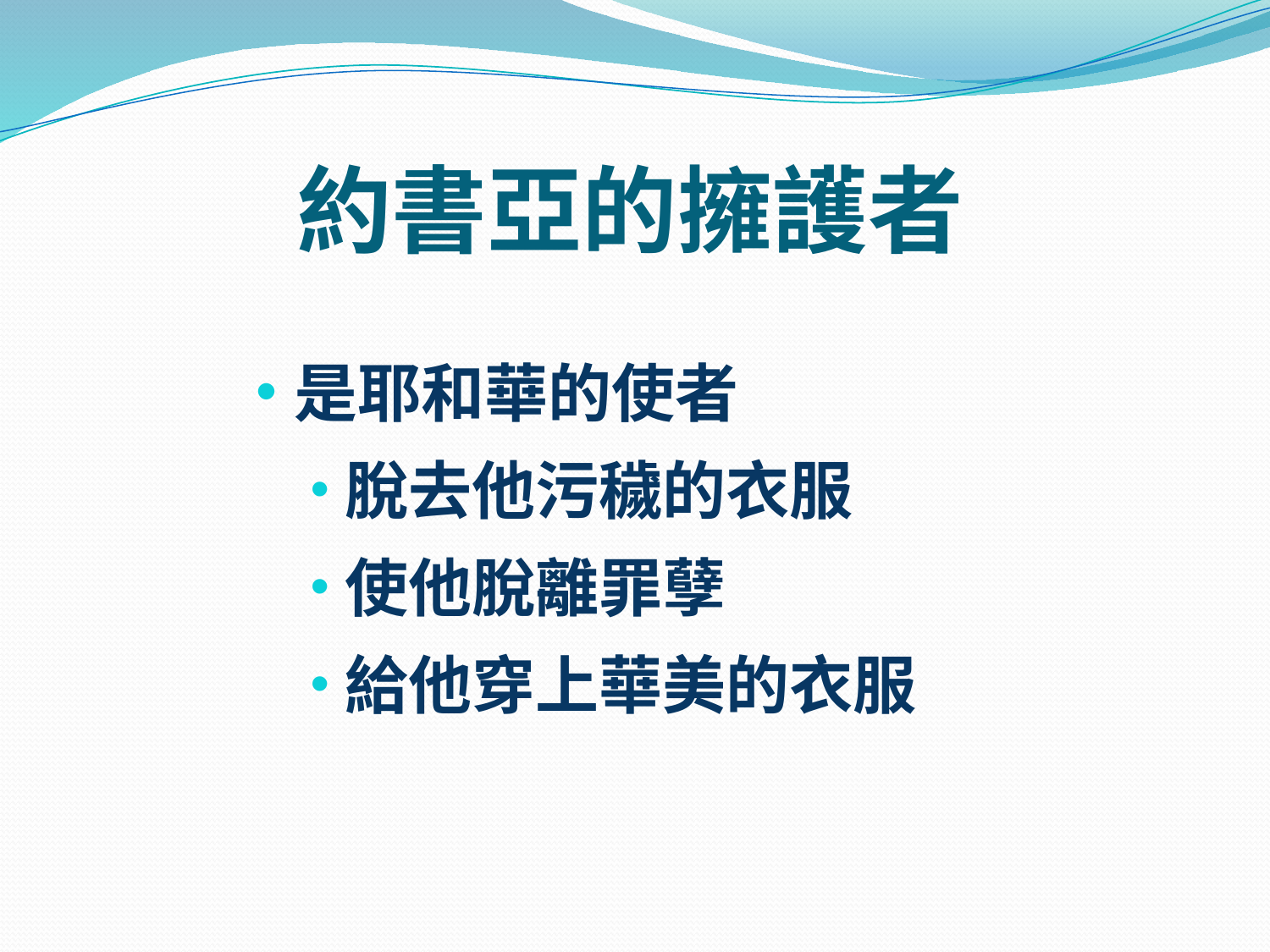

# 約書亞的擁護者
是耶和華的使者
脫去他污穢的衣服
使他脫離罪孽
給他穿上華美的衣服